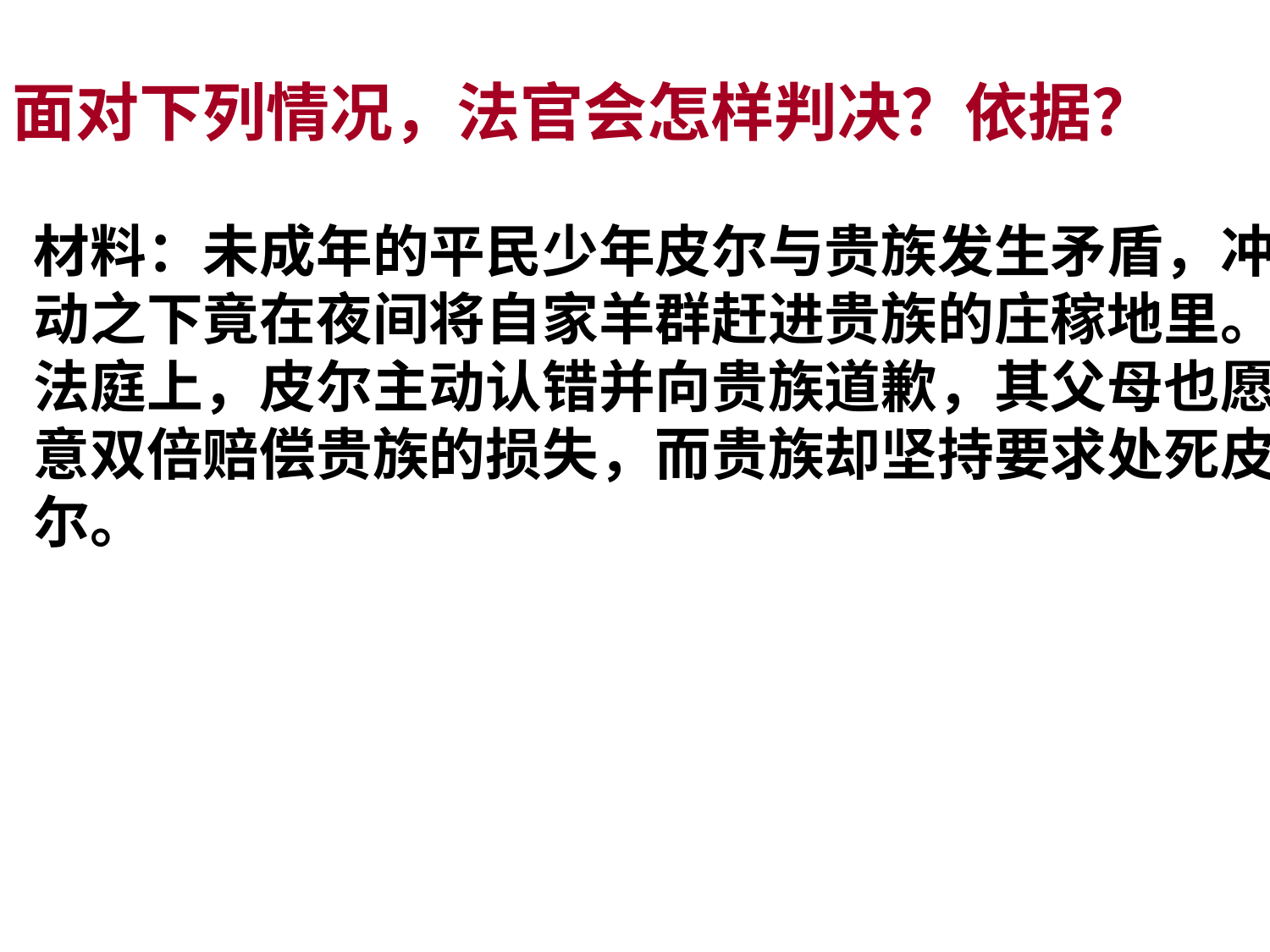

我做法官
面对下列情况，法官会怎样判决？依据？
材料：未成年的平民少年皮尔与贵族发生矛盾，冲动之下竟在夜间将自家羊群赶进贵族的庄稼地里。法庭上，皮尔主动认错并向贵族道歉，其父母也愿意双倍赔偿贵族的损失，而贵族却坚持要求处死皮尔。